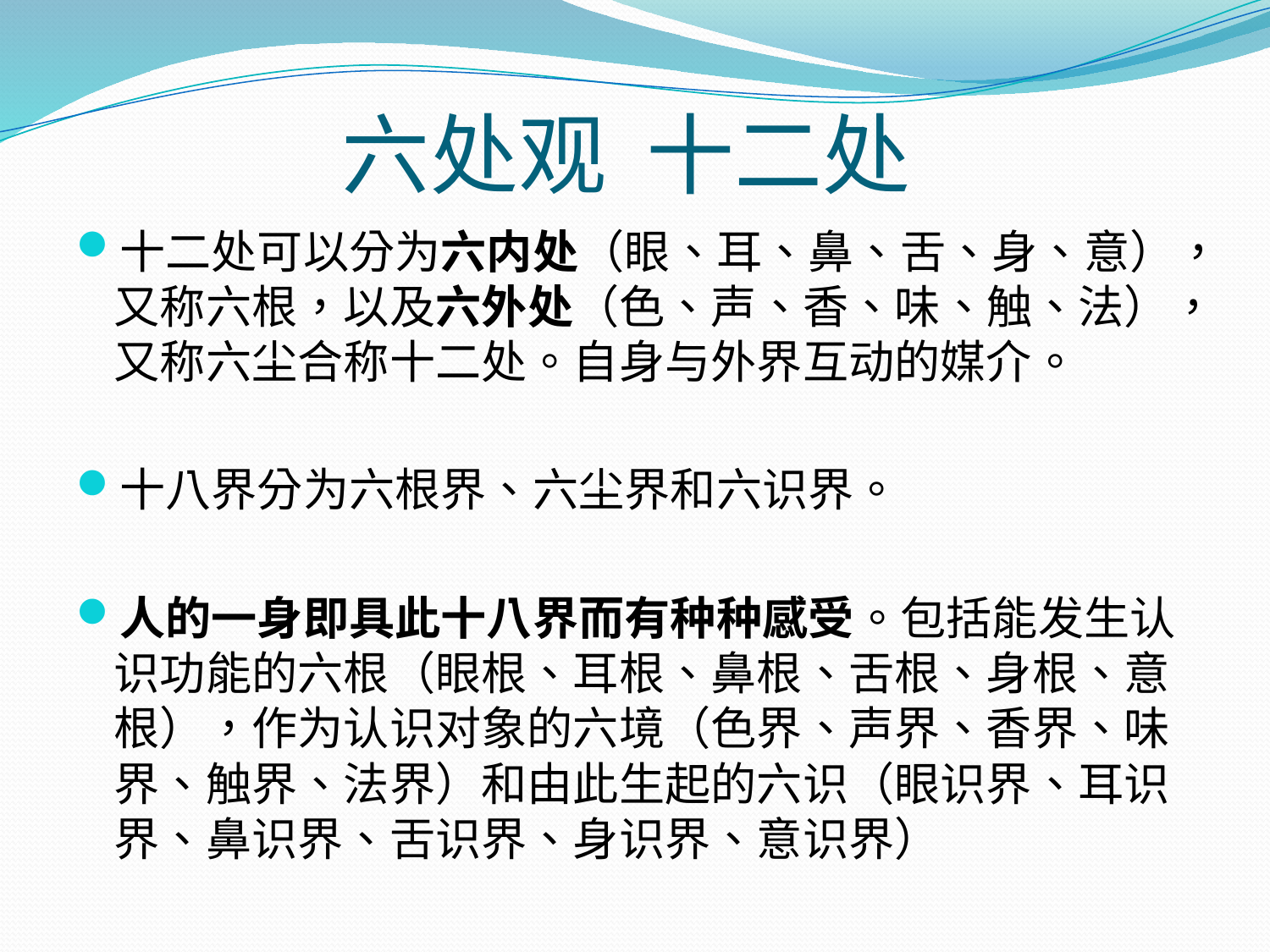

# 六处观  十二处
十二处可以分为六内处（眼、耳、鼻、舌、身、意），又称六根，以及六外处（色、声、香、味、触、法），又称六尘合称十二处。自身与外界互动的媒介。

十八界分为六根界、六尘界和六识界。

人的一身即具此十八界而有种种感受。包括能发生认识功能的六根（眼根、耳根、鼻根、舌根、身根、意根），作为认识对象的六境（色界、声界、香界、味界、触界、法界）和由此生起的六识（眼识界、耳识界、鼻识界、舌识界、身识界、意识界）